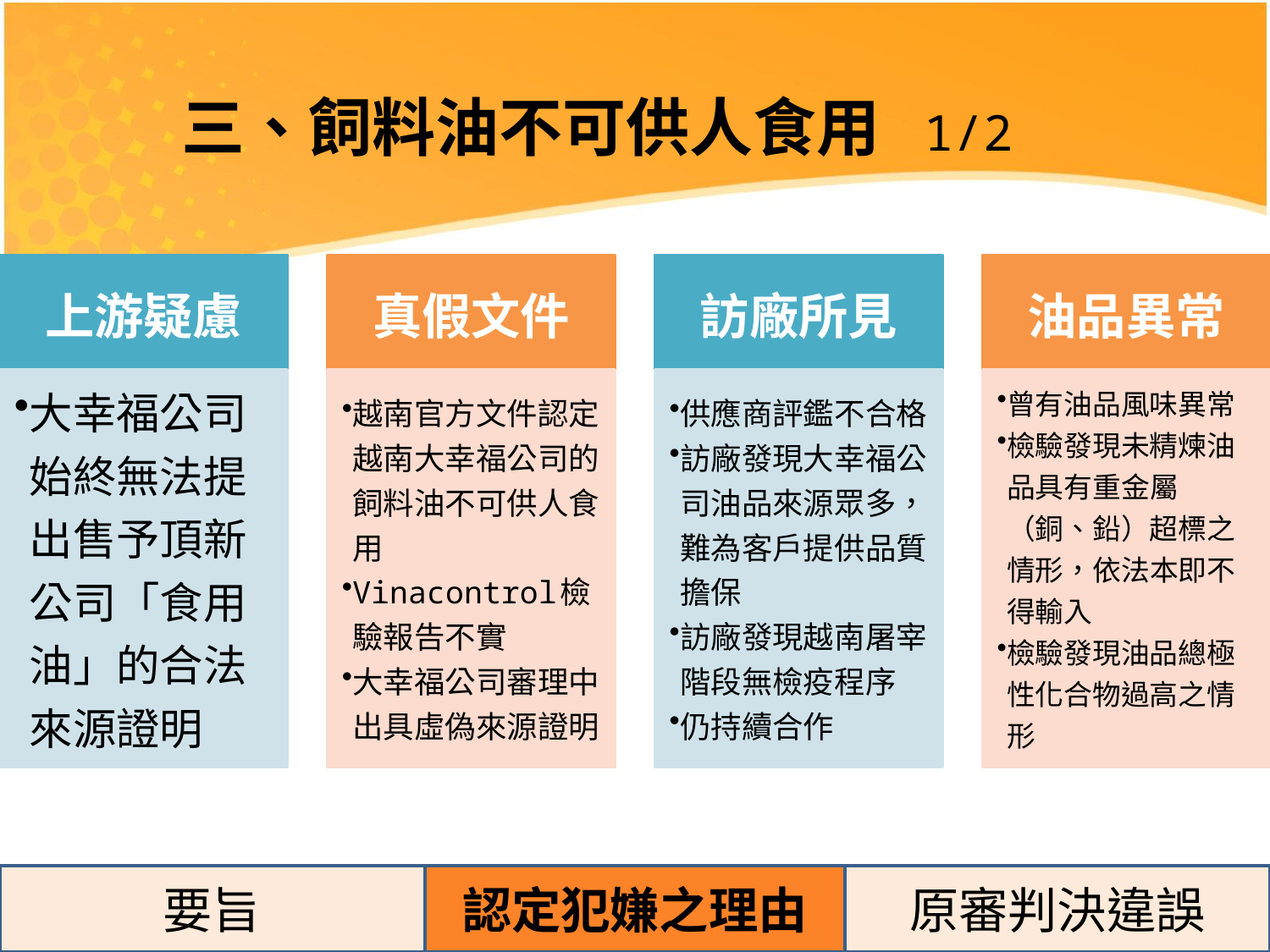

# 三、飼料油不可供人食用  1/2
上游疑慮
大幸福公司始終無法提出售予頂新公司「食用油」的合法來源證明
真假文件
越南官方文件認定越南大幸福公司的飼料油不可供人食用
大幸福公司審理中出具虛偽來源證明
訪廠所見
供應商評鑑不合格
油品異常
Vinacontrol檢驗報告不實
訪廠發現越南屠宰階段無檢疫程序
仍持續合作
曾有油品風味異常
檢驗發現油品總極性化合物過高之情形